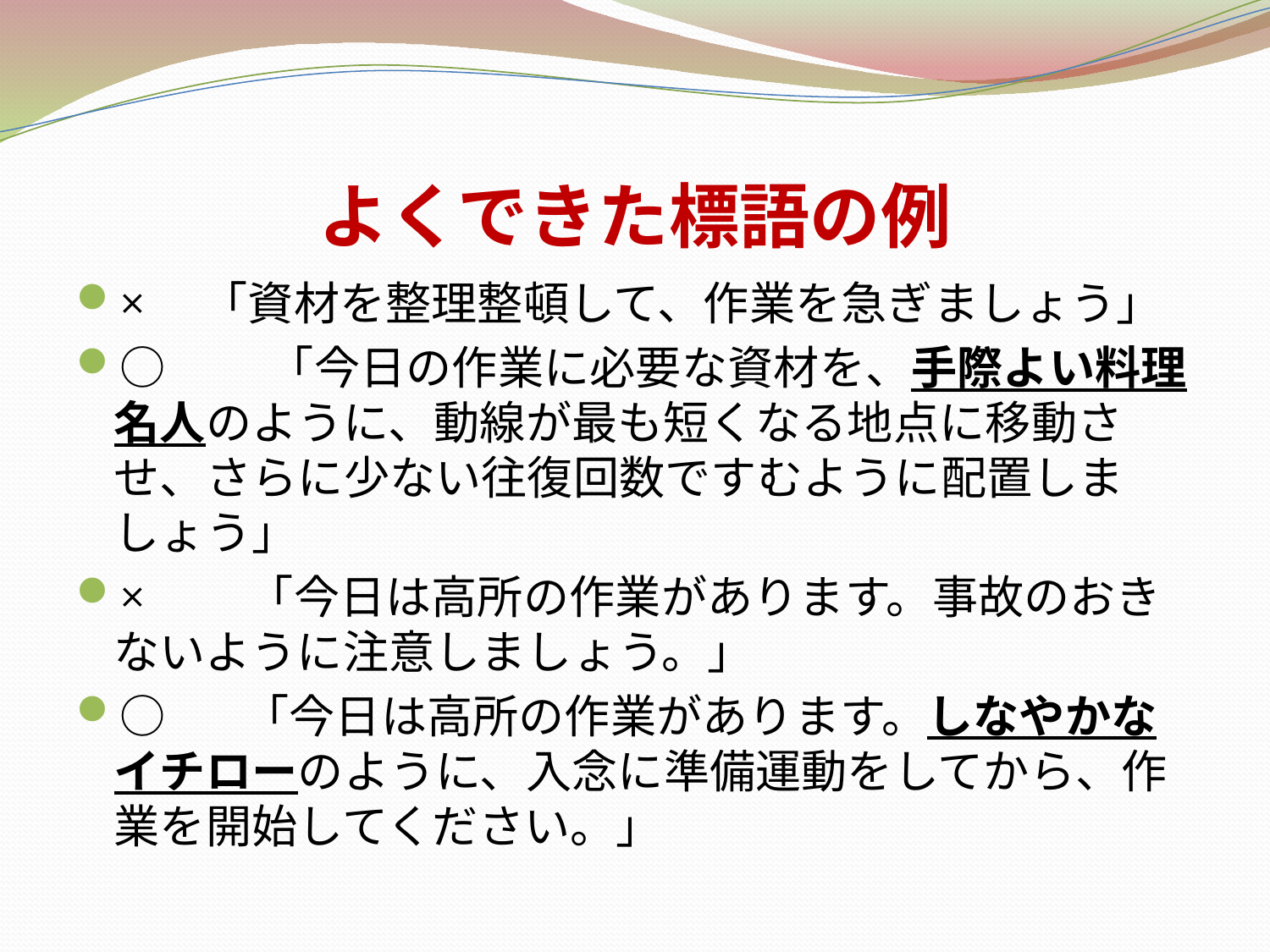

# よくできた標語の例
×　「資材を整理整頓して、作業を急ぎましょう」
○　　「今日の作業に必要な資材を、手際よい料理名人のように、動線が最も短くなる地点に移動させ、さらに少ない往復回数ですむように配置しましょう」
×　　「今日は高所の作業があります。事故のおきないように注意しましょう。」
○　  「今日は高所の作業があります。しなやかなイチローのように、入念に準備運動をしてから、作業を開始してください。」